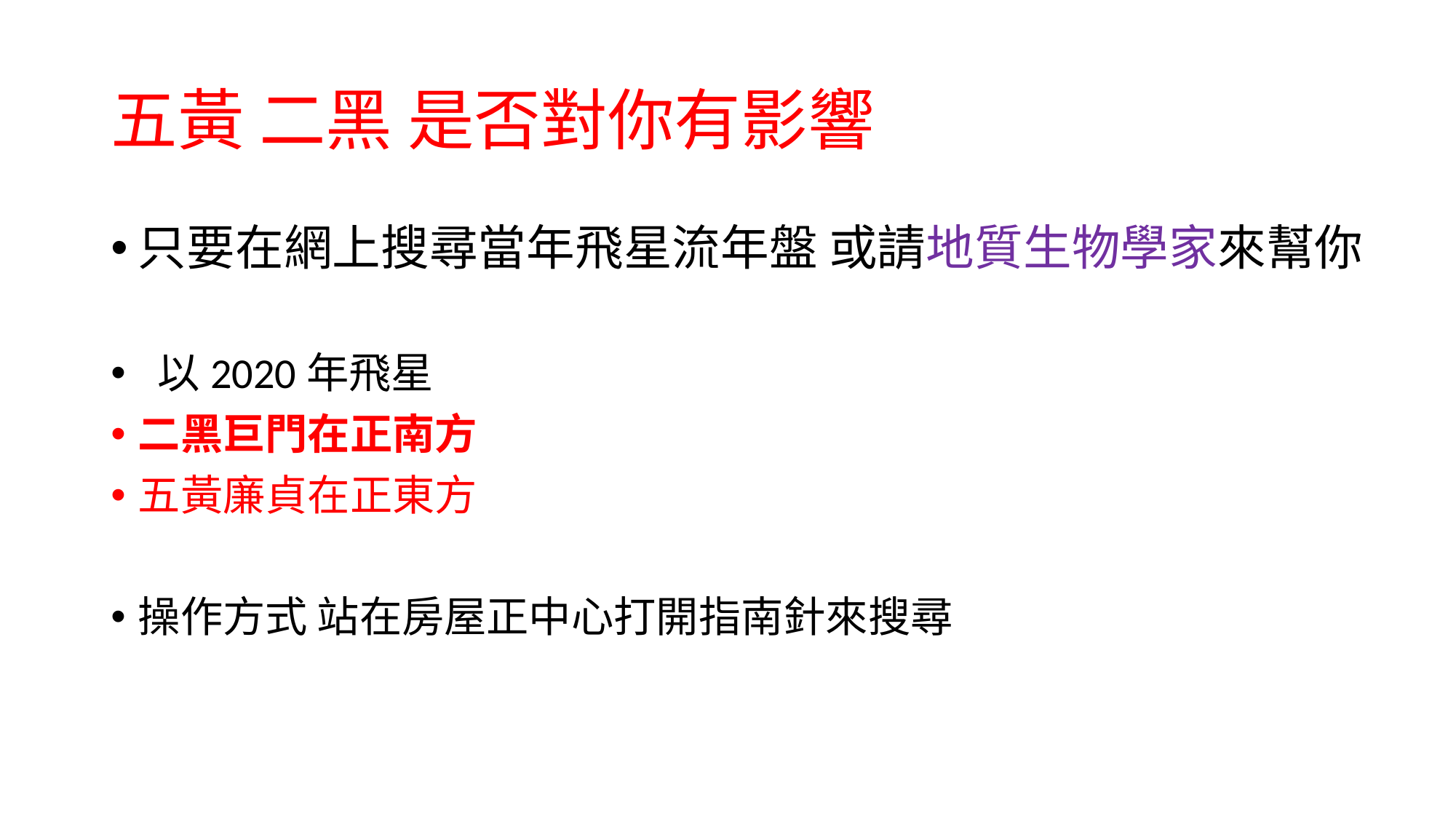

# 五黃 二黑 是否對你有影響
只要在網上搜尋當年飛星流年盤 或請地質生物學家來幫你

 以2020年飛星
二黑巨門在正南方
五黃廉貞在正東方

操作方式 站在房屋正中心打開指南針來搜尋